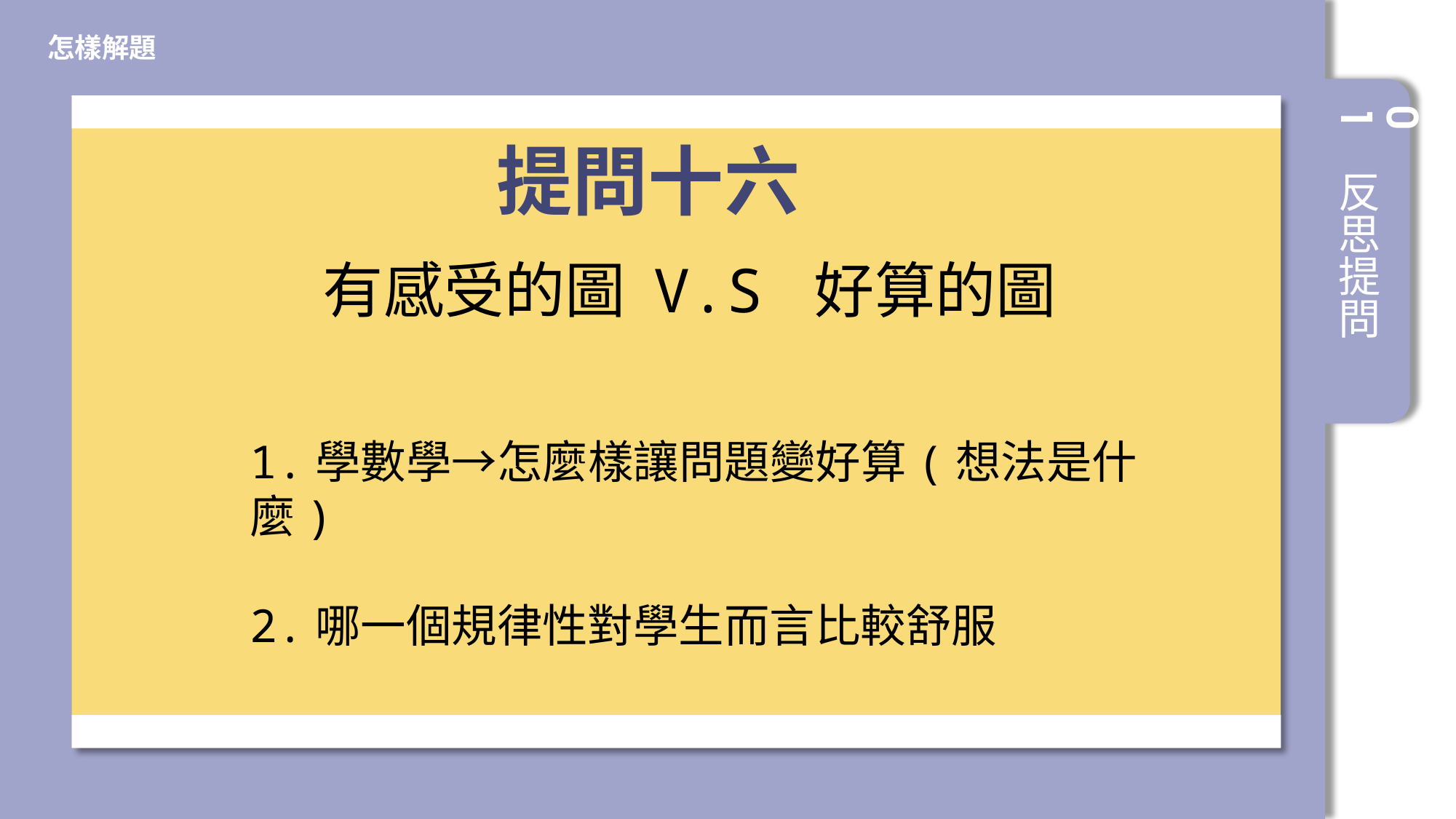

怎樣解題

提問十六
有感受的圖 V.S 好算的圖

01
反思提問
1.學數學→怎麼樣讓問題變好算(想法是什麼)

2.哪一個規律性對學生而言比較舒服